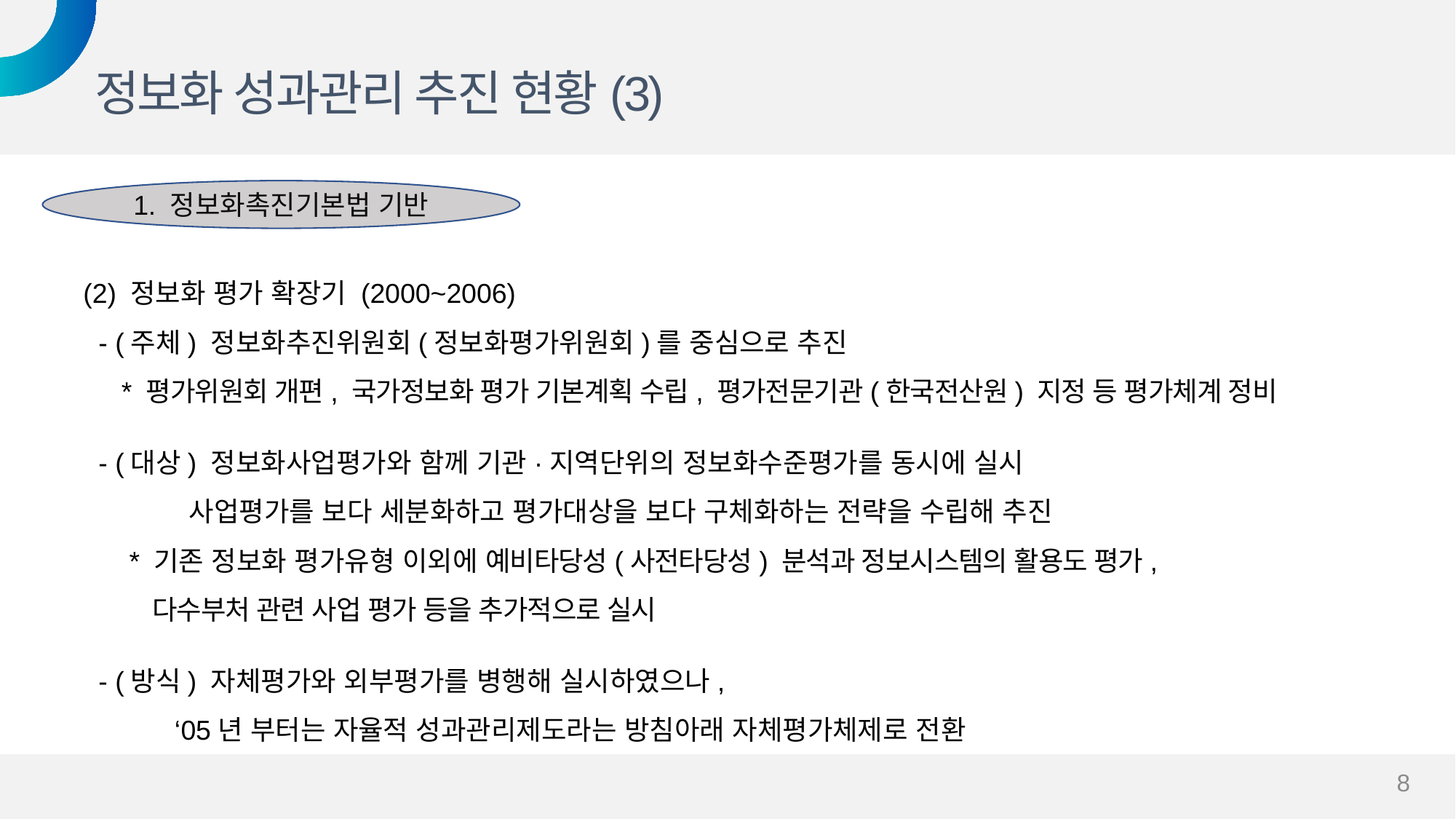

정보화 성과관리 추진 현황(3)

1. 정보화촉진기본법 기반
(2) 정보화 평가 확장기 (2000~2006)
  - (주체) 정보화추진위원회(정보화평가위원회)를 중심으로 추진
     * 평가위원회 개편, 국가정보화 평가 기본계획 수립, 평가전문기관(한국전산원) 지정 등 평가체계 정비

  - (대상) 정보화사업평가와 함께 기관·지역단위의 정보화수준평가를 동시에 실시
             사업평가를 보다 세분화하고 평가대상을 보다 구체화하는 전략을 수립해 추진
      * 기존 정보화 평가유형 이외에 예비타당성(사전타당성) 분석과 정보시스템의 활용도 평가,
         다수부처 관련 사업 평가 등을 추가적으로 실시

  - (방식) 자체평가와 외부평가를 병행해 실시하였으나,
            ‘05년 부터는 자율적 성과관리제도라는 방침아래 자체평가체제로 전환